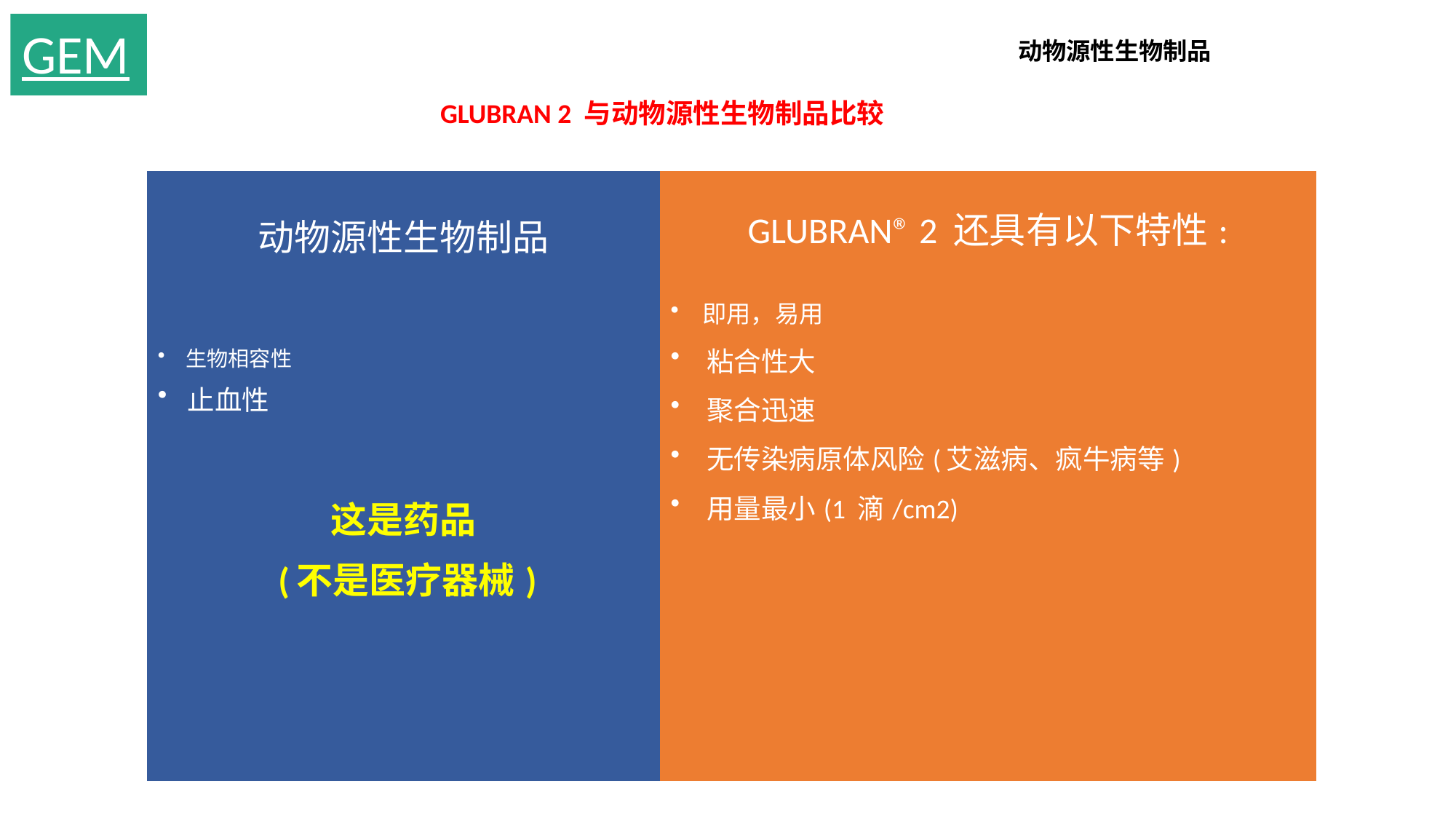

GEM
动物源性生物制品
GLUBRAN 2 与动物源性生物制品比较

| 动物源性生物制品 生物相容性 止血性 这是药品 (不是医疗器械) | GLUBRAN® 2 还具有以下特性: 即用，易用 粘合性大 聚合迅速 无传染病原体风险(艾滋病、疯牛病等) 用量最小(1 滴/cm2) |
| --- | --- |